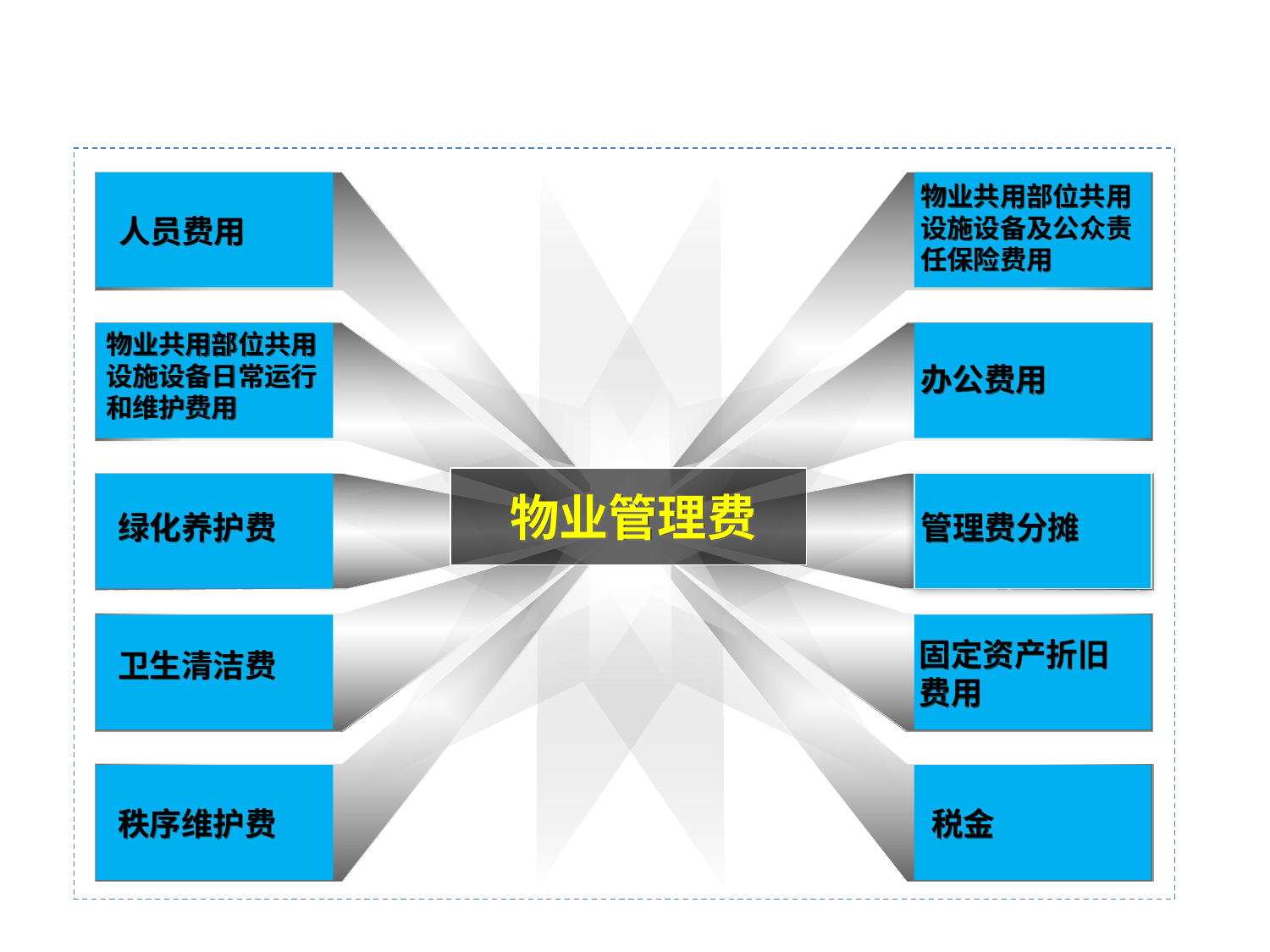

物业共用部位共用
设施设备及公众责
任保险费用
人员费用

物业共用部位共用
设施设备日常运行
和维护费用
办公费用

物业管理费
绿化养护费
管理费分摊

固定资产折旧
费用
卫生清洁费

秩序维护费
税金